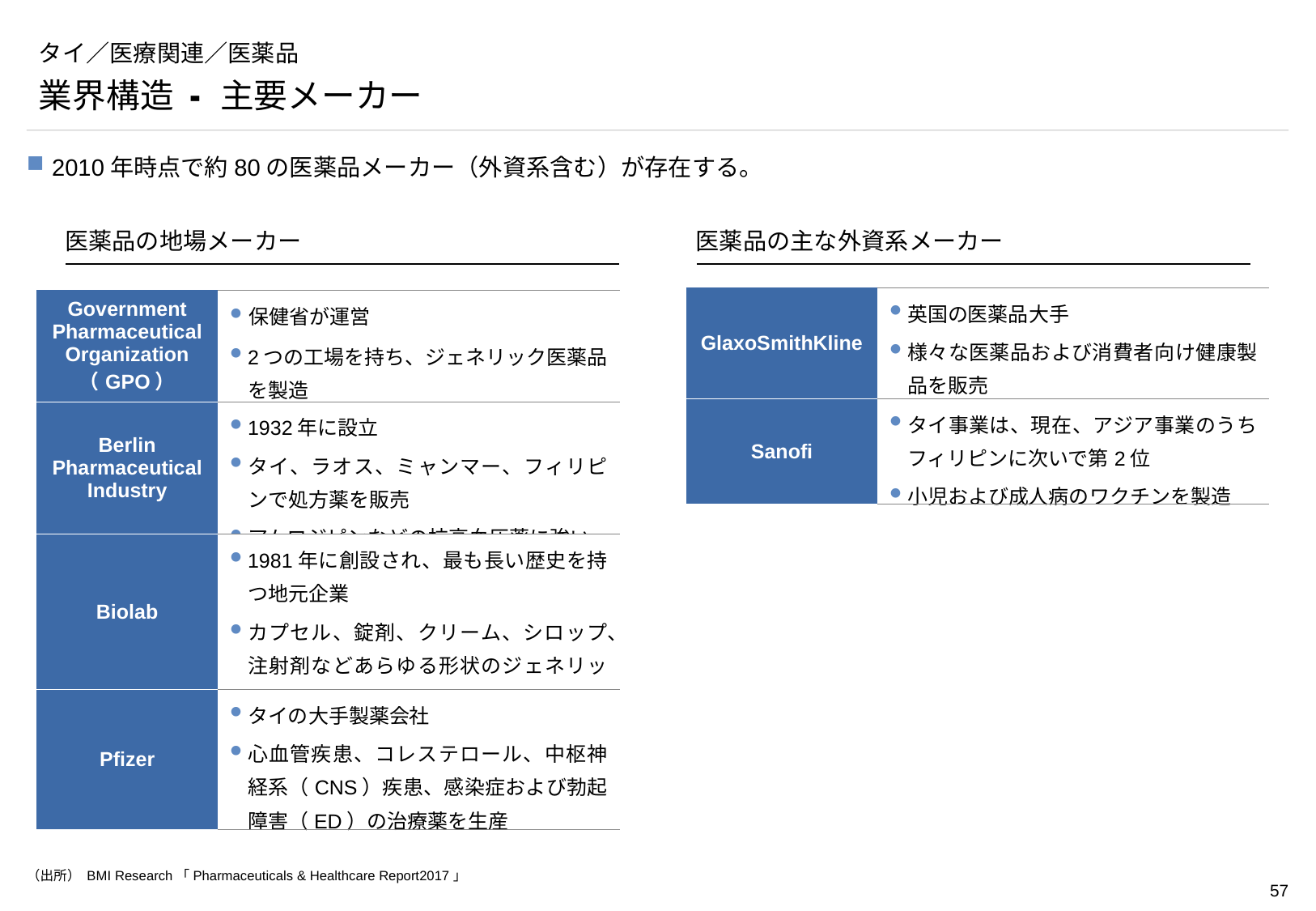

# タイ／医療関連／医薬品
業界構造 - 主要メーカー
2010年時点で約80の医薬品メーカー（外資系含む）が存在する。
医薬品の地場メーカー
医薬品の主な外資系メーカー
| GlaxoSmithKline | 英国の医薬品大手 様々な医薬品および消費者向け健康製品を販売 |
| --- | --- |
| Sanofi | タイ事業は、現在、アジア事業のうちフィリピンに次いで第2位 小児および成人病のワクチンを製造 |
| Government Pharmaceutical Organization （GPO） | 保健省が運営 2つの工場を持ち、ジェネリック医薬品を製造 |
| --- | --- |
| Berlin Pharmaceutical Industry | 1932年に設立 タイ、ラオス、ミャンマー、フィリピンで処方薬を販売 アムロジピンなどの抗高血圧薬に強い |
| Biolab | 1981年に創設され、最も長い歴史を持つ地元企業 カプセル、錠剤、クリーム、シロップ、注射剤などあらゆる形状のジェネリック医薬品を製造しています。 |
| Pfizer | タイの大手製薬会社 心血管疾患、コレステロール、中枢神経系（CNS）疾患、感染症および勃起障害（ED）の治療薬を生産 |
（出所） BMI Research「Pharmaceuticals & Healthcare Report2017」